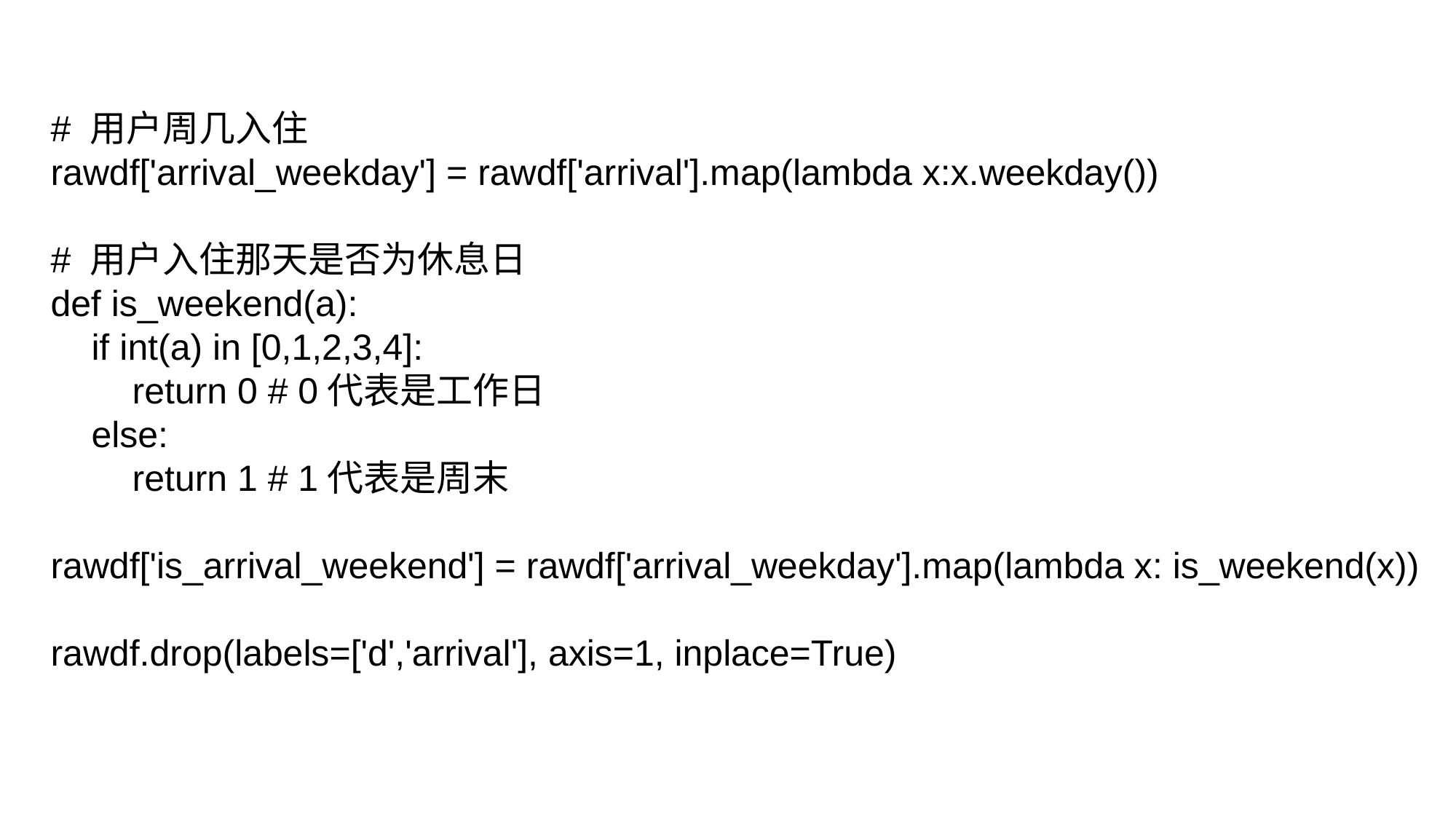

# 用户周几入住
rawdf['arrival_weekday'] = rawdf['arrival'].map(lambda x:x.weekday())

# 用户入住那天是否为休息日
def is_weekend(a):
    if int(a) in [0,1,2,3,4]:
        return 0 # 0代表是工作日
    else:
        return 1 # 1代表是周末

rawdf['is_arrival_weekend'] = rawdf['arrival_weekday'].map(lambda x: is_weekend(x))

rawdf.drop(labels=['d','arrival'], axis=1, inplace=True)